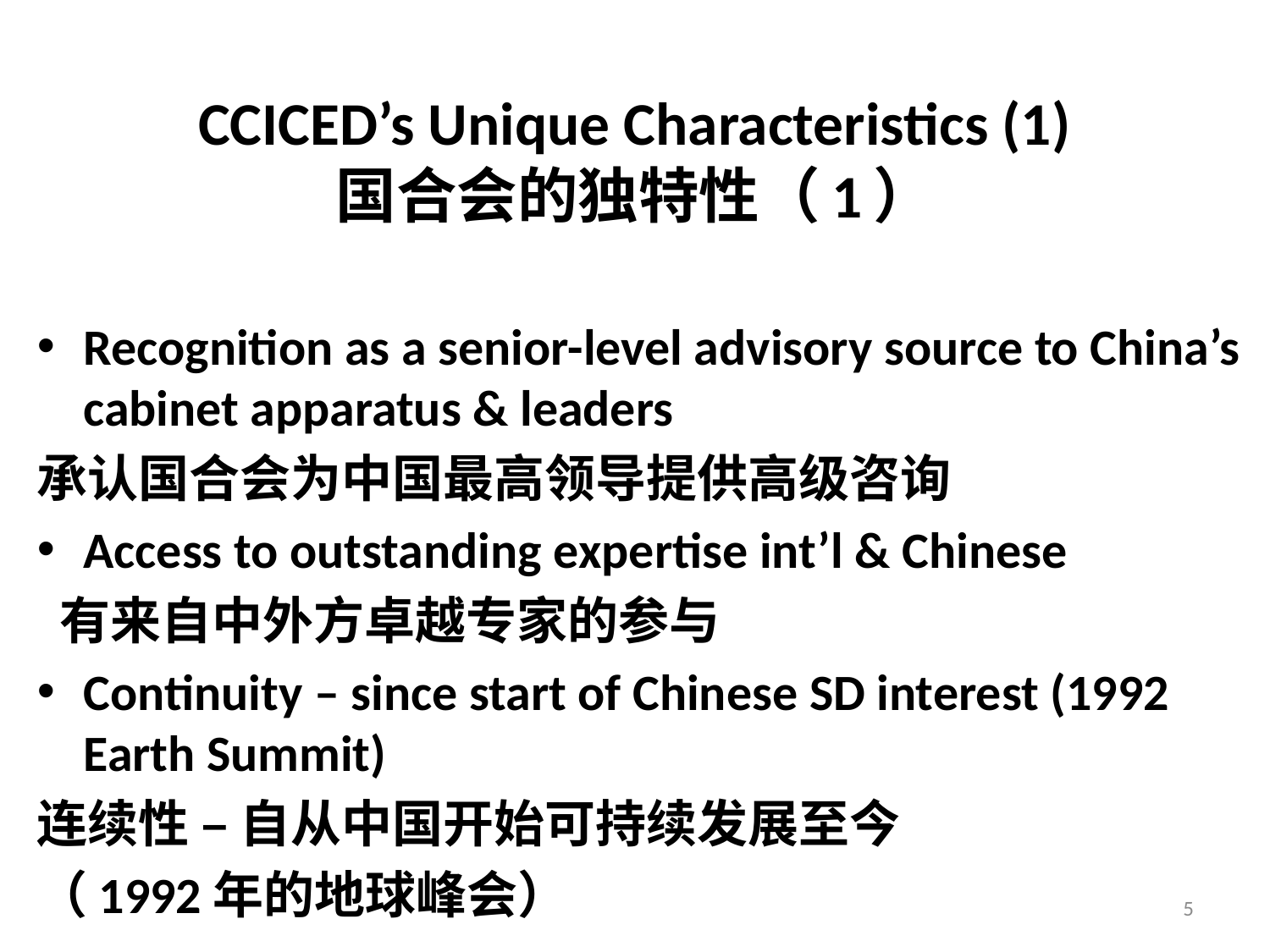

# CCICED’s Unique Characteristics (1) 国合会的独特性（1）

Recognition as a senior-level advisory source to China’s cabinet apparatus & leaders
承认国合会为中国最高领导提供高级咨询
Access to outstanding expertise int’l & Chinese
 有来自中外方卓越专家的参与
Continuity – since start of Chinese SD interest (1992 Earth Summit)
连续性 – 自从中国开始可持续发展至今
（1992年的地球峰会）

5